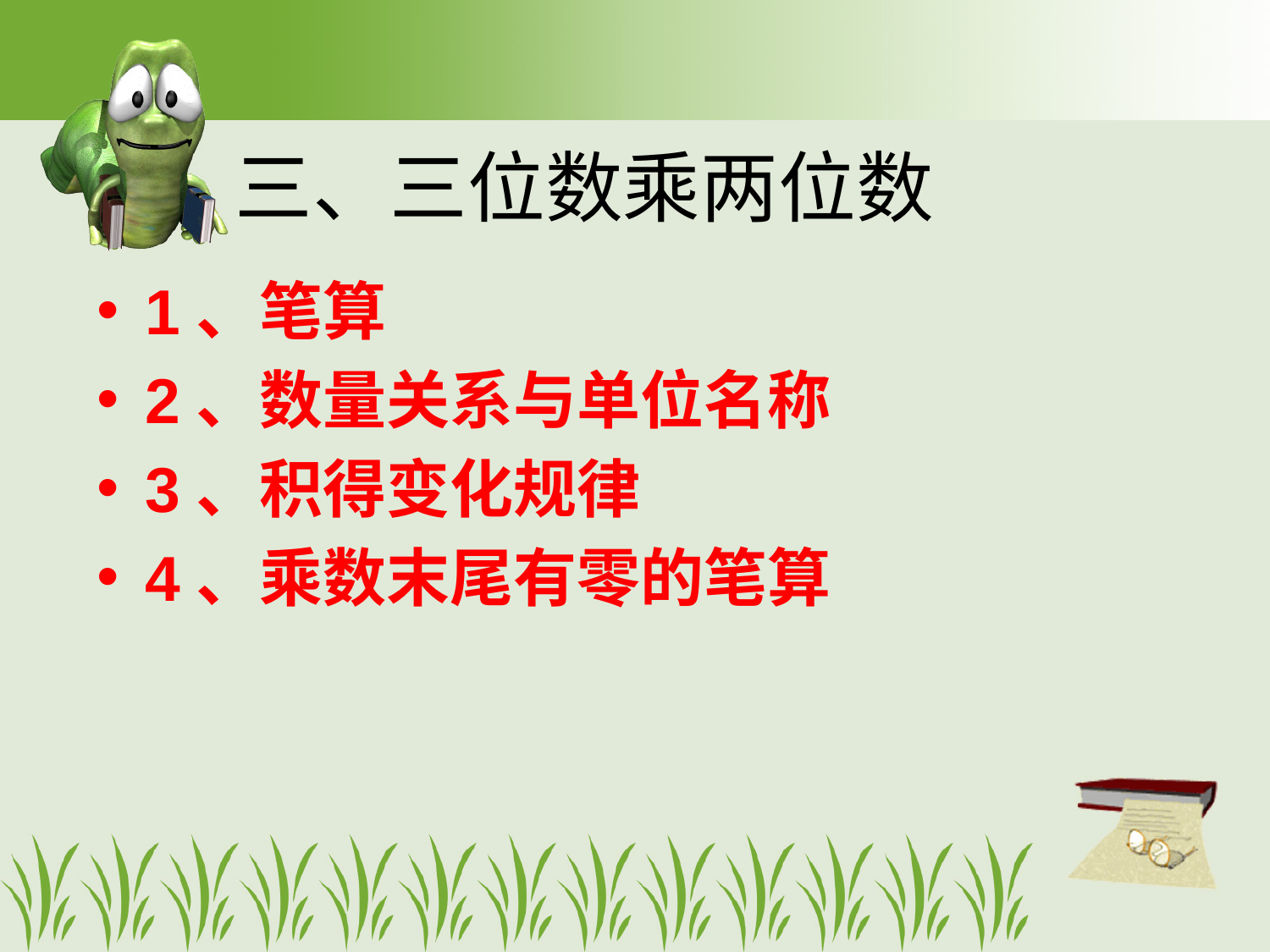

# 三、三位数乘两位数
1、笔算
2、数量关系与单位名称
3、积得变化规律
4、乘数末尾有零的笔算